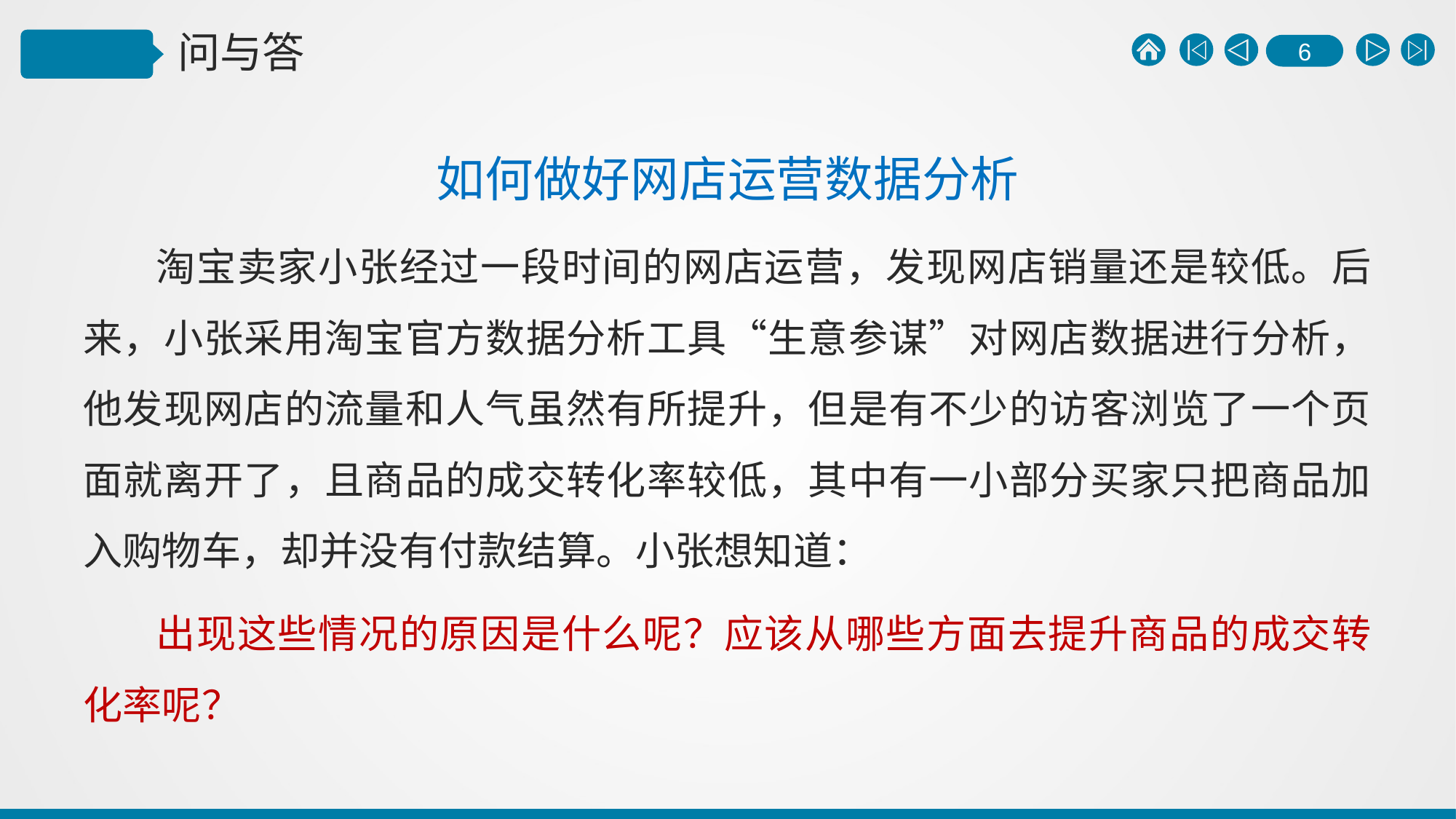

如何做好网店运营数据分析
淘宝卖家小张经过一段时间的网店运营，发现网店销量还是较低。后来，小张采用淘宝官方数据分析工具“生意参谋”对网店数据进行分析，他发现网店的流量和人气虽然有所提升，但是有不少的访客浏览了一个页面就离开了，且商品的成交转化率较低，其中有一小部分买家只把商品加入购物车，却并没有付款结算。小张想知道：
出现这些情况的原因是什么呢？应该从哪些方面去提升商品的成交转化率呢？